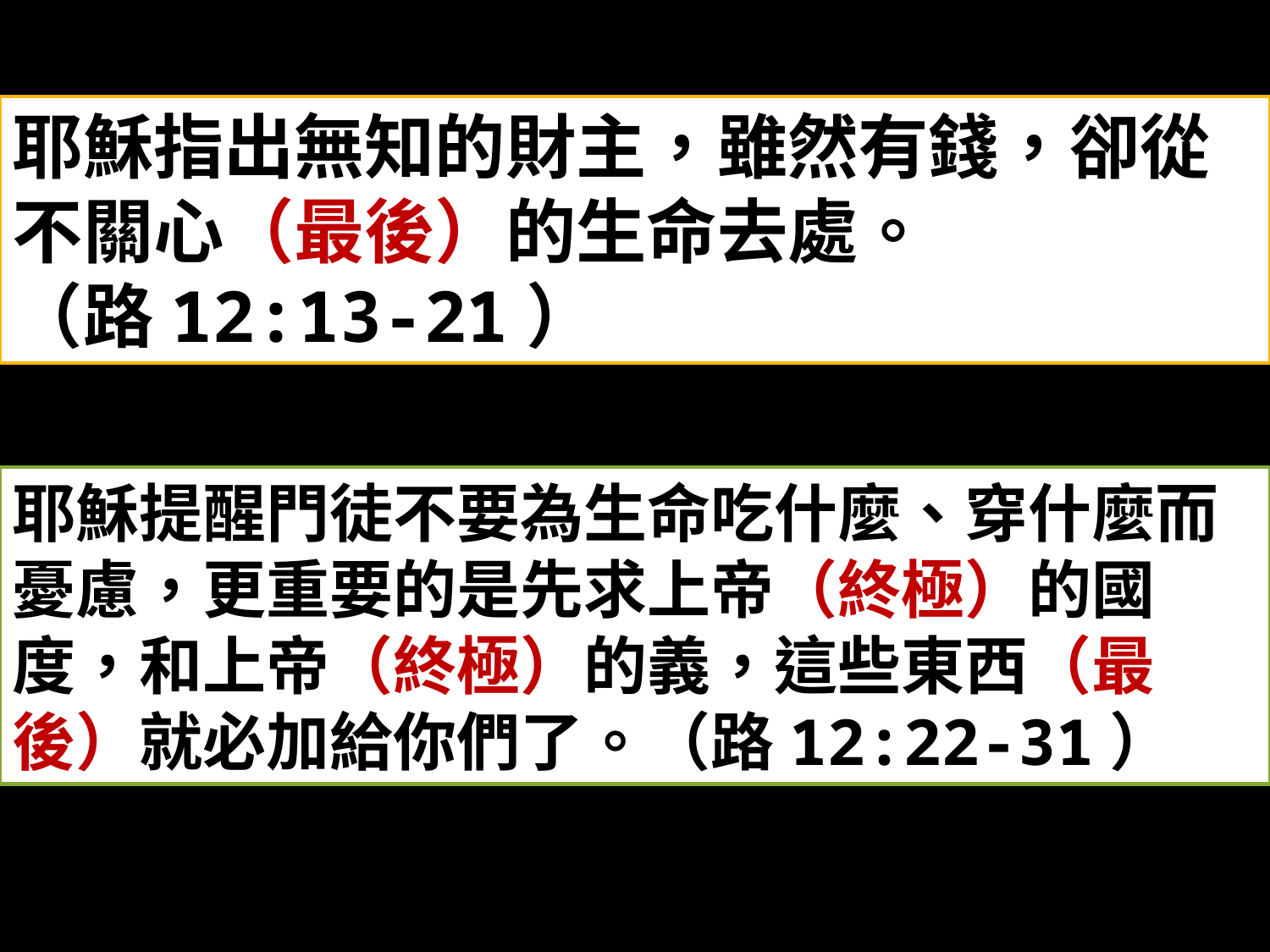

耶穌指出無知的財主，雖然有錢，卻從不關心（最後）的生命去處。
（路12:13-21）
耶穌提醒門徒不要為生命吃什麼、穿什麼而憂慮，更重要的是先求上帝（終極）的國度，和上帝（終極）的義，這些東西（最後）就必加給你們了。（路12:22-31）